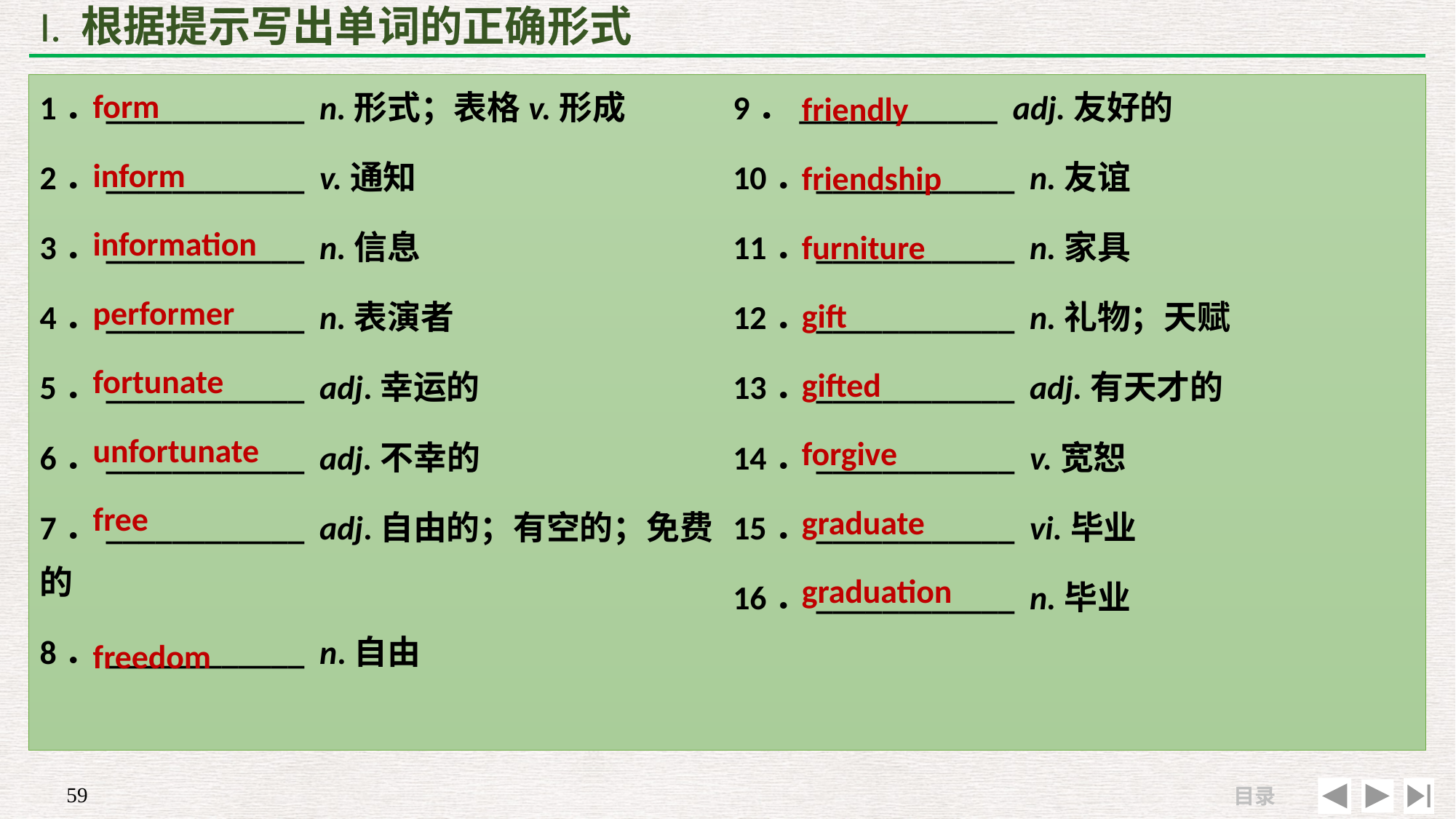

# I. 根据提示写出单词的正确形式
form
inform
information
performer
fortunate
unfortunate
free

freedom
friendly
friendship
furniture
gift
gifted
forgive
graduate
graduation
1．____________  n.形式；表格v.形成
2．____________  v.通知
3．____________  n.信息
4．____________  n.表演者
5．____________  adj.幸运的
6．____________  adj.不幸的
7．____________  adj.自由的；有空的；免费的
8．____________  n.自由
9．____________  adj.友好的
10．____________  n.友谊
11．____________  n.家具
12．____________  n.礼物；天赋
13．____________  adj.有天才的
14．____________  v.宽恕
15．____________  vi.毕业
16．____________  n.毕业